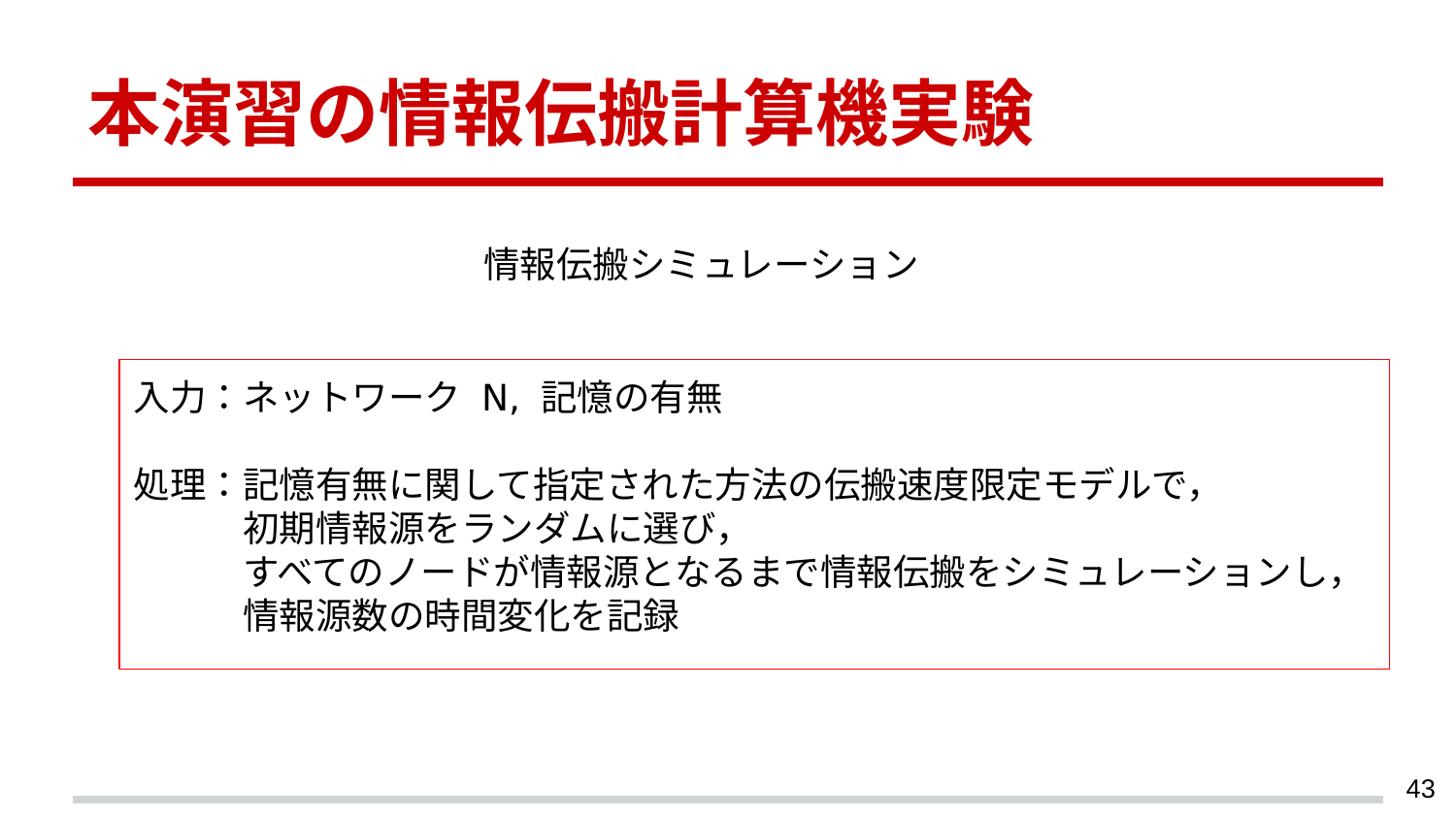

# 本演習の情報伝搬計算機実験
情報伝搬シミュレーション
入力：ネットワーク N, 記憶の有無

処理：記憶有無に関して指定された方法の伝搬速度限定モデルで，
　　　初期情報源をランダムに選び，
　　　すべてのノードが情報源となるまで情報伝搬をシミュレーションし，
　　　情報源数の時間変化を記録
43